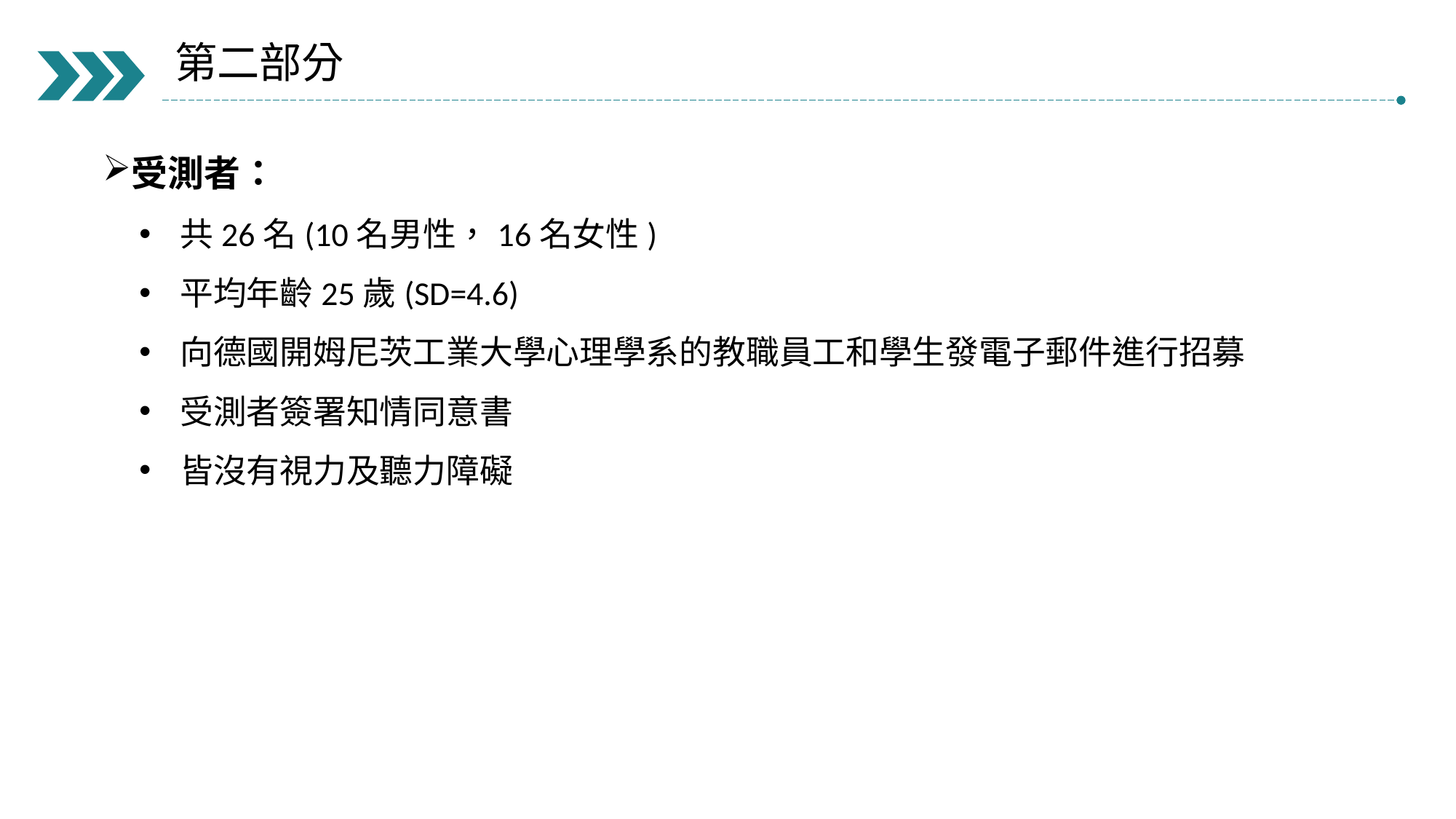

第二部分

受測者：
共26名(10名男性，16名女性)
平均年齡25歲(SD=4.6)
向德國開姆尼茨工業大學心理學系的教職員工和學生發電子郵件進行招募
受測者簽署知情同意書
皆沒有視力及聽力障礙